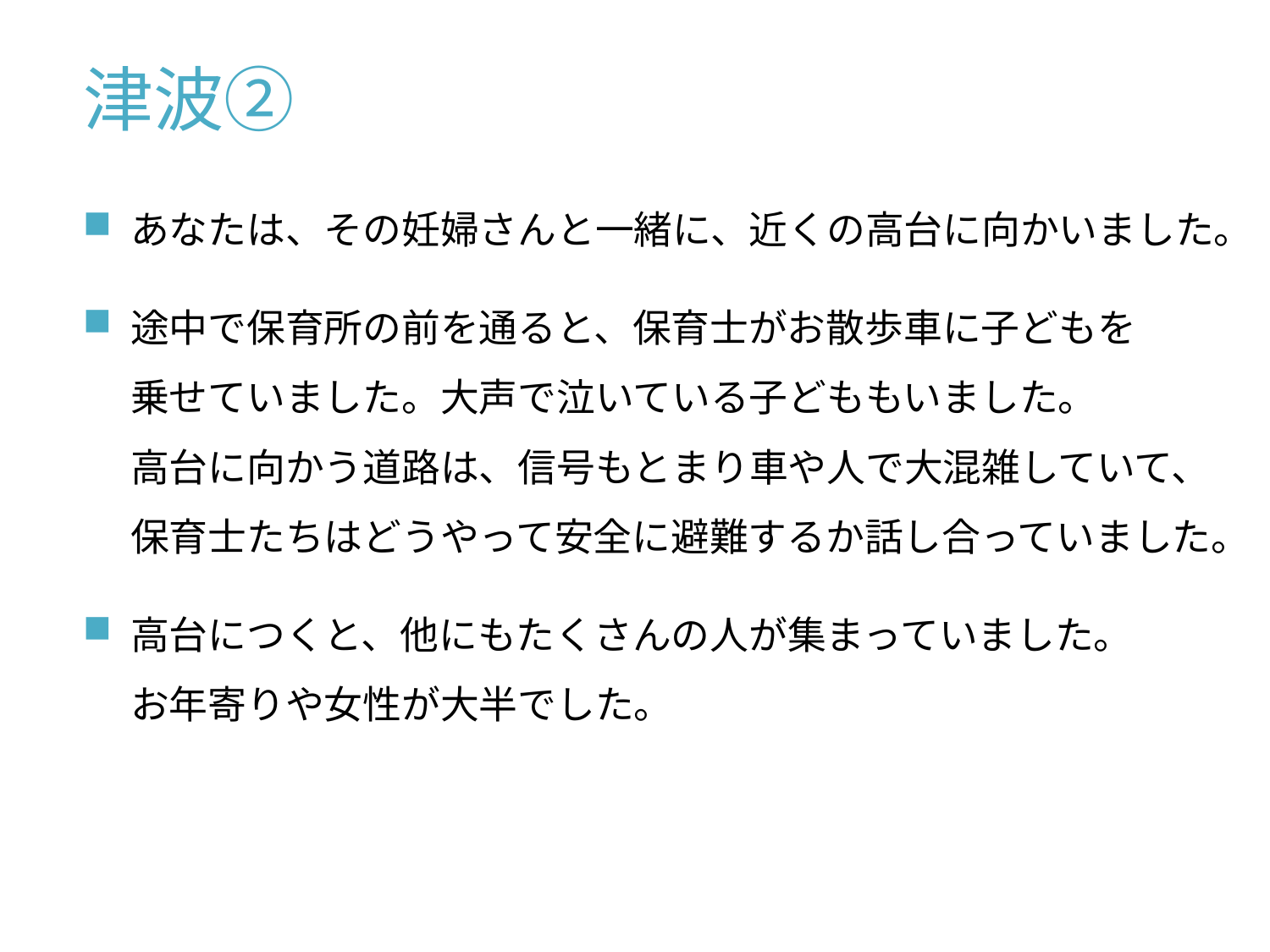

# 津波②
あなたは、その妊婦さんと一緒に、近くの高台に向かいました。
途中で保育所の前を通ると、保育士がお散歩車に子どもを
乗せていました。大声で泣いている子どももいました。
高台に向かう道路は、信号もとまり車や人で大混雑していて、
保育士たちはどうやって安全に避難するか話し合っていました。
高台につくと、他にもたくさんの人が集まっていました。
お年寄りや女性が大半でした。